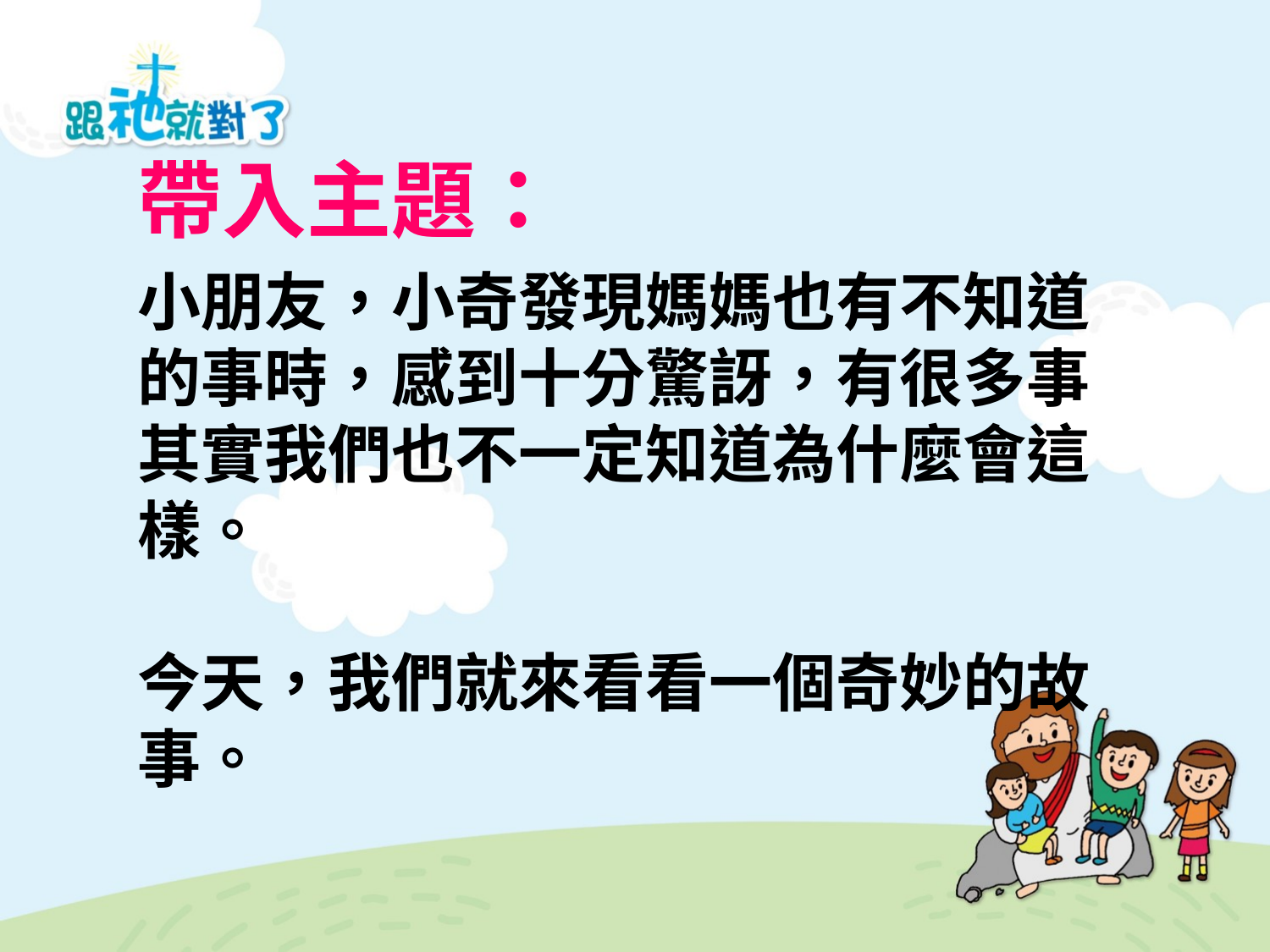

帶入主題：
小朋友，小奇發現媽媽也有不知道的事時，感到十分驚訝，有很多事其實我們也不一定知道為什麼會這樣。

今天，我們就來看看一個奇妙的故事。